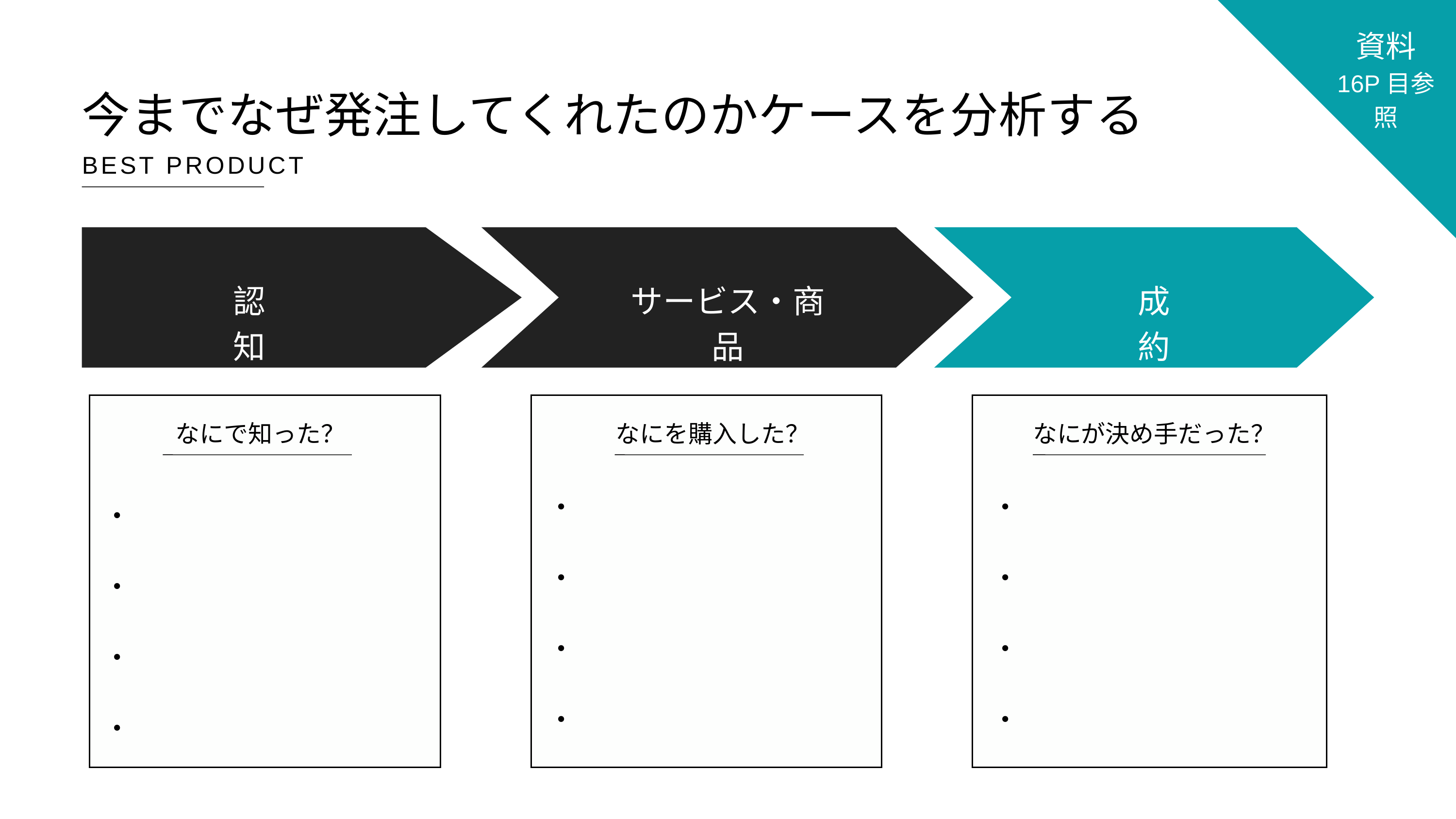

資料
16P目参照
今までなぜ発注してくれたのかケースを分析する
BEST PRODUCT

認知
サービス・商品
成約

なにで知った？
なにを購入した？
なにが決め手だった？
・
・
・
・
・
・
・
・

・
・
・
・